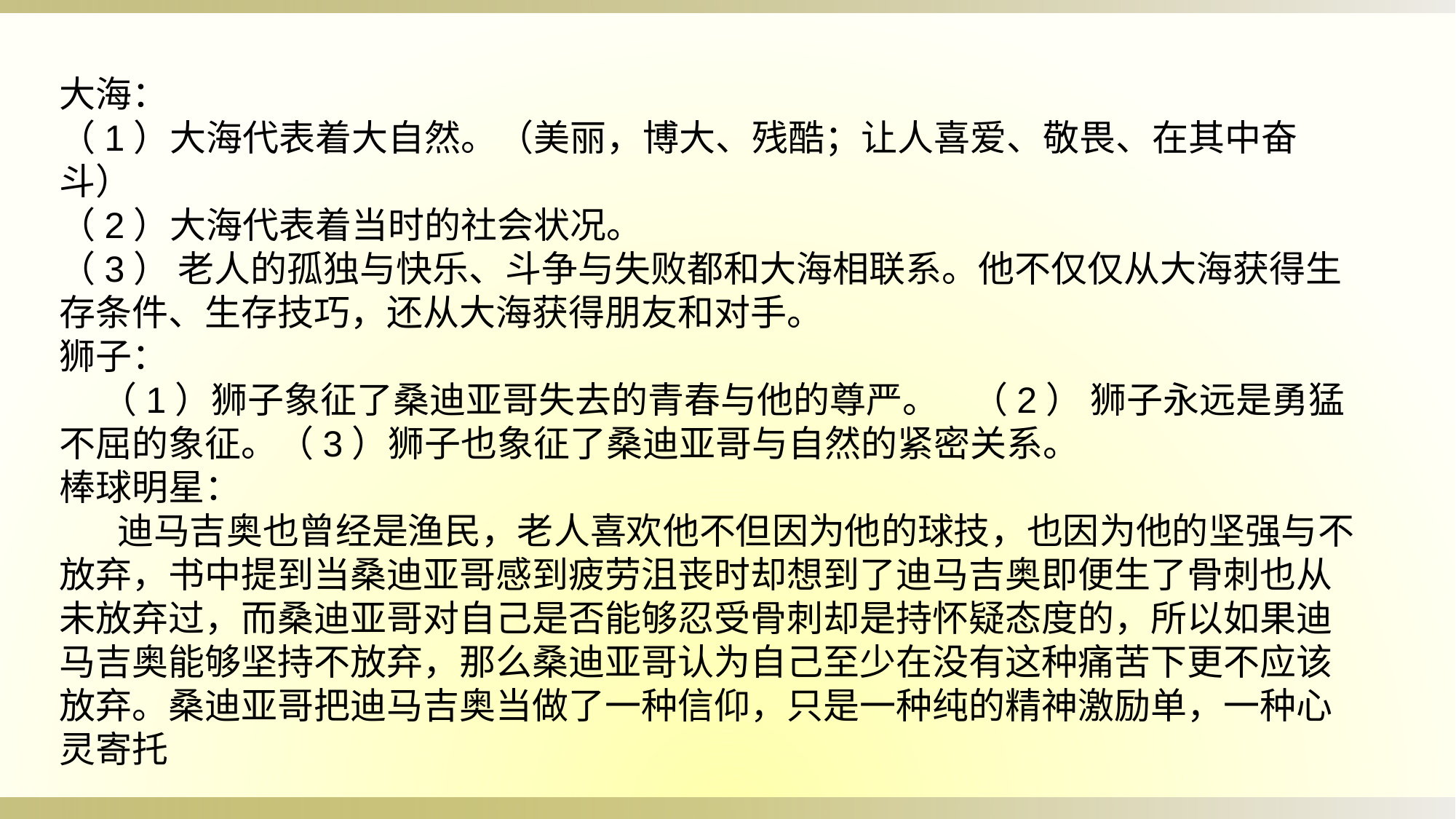

大海：
（1）大海代表着大自然。（美丽，博大、残酷；让人喜爱、敬畏、在其中奋斗）
（2）大海代表着当时的社会状况。
（3） 老人的孤独与快乐、斗争与失败都和大海相联系。他不仅仅从大海获得生存条件、生存技巧，还从大海获得朋友和对手。
狮子：
    （1）狮子象征了桑迪亚哥失去的青春与他的尊严。    （2） 狮子永远是勇猛不屈的象征。（3）狮子也象征了桑迪亚哥与自然的紧密关系。
棒球明星：
      迪马吉奥也曾经是渔民，老人喜欢他不但因为他的球技，也因为他的坚强与不放弃，书中提到当桑迪亚哥感到疲劳沮丧时却想到了迪马吉奥即便生了骨刺也从未放弃过，而桑迪亚哥对自己是否能够忍受骨刺却是持怀疑态度的，所以如果迪马吉奥能够坚持不放弃，那么桑迪亚哥认为自己至少在没有这种痛苦下更不应该放弃。桑迪亚哥把迪马吉奥当做了一种信仰，只是一种纯的精神激励单，一种心灵寄托